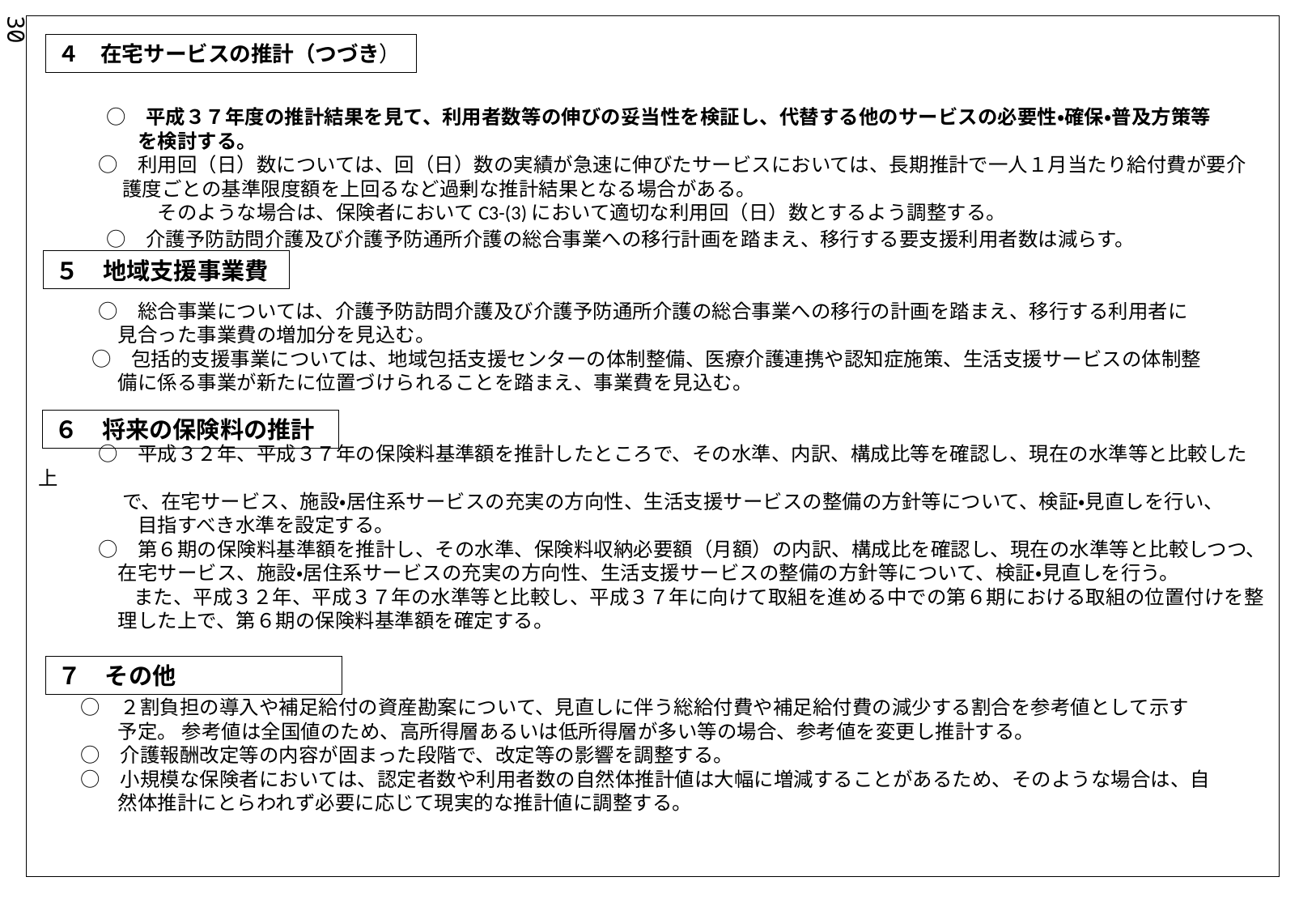

30
# ○　平成３７年度の推計結果を見て、利用者数等の伸びの妥当性を検証し、代替する他のサービスの必要性・確保・普及方策等 　　　　　を検討する。 　　　○　利用回（日）数については、回（日）数の実績が急速に伸びたサービスにおいては、長期推計で一人１月当たり給付費が要介 　　　　 護度ごとの基準限度額を上回るなど過剰な推計結果となる場合がある。 　　　　　　そのような場合は、保険者においてC3-(3)において適切な利用回（日）数とするよう調整する。 　　　○　介護予防訪問介護及び介護予防通所介護の総合事業への移行計画を踏まえ、移行する要支援利用者数は減らす。 　　　○　総合事業については、介護予防訪問介護及び介護予防通所介護の総合事業への移行の計画を踏まえ、移行する利用者に 　　　　見合った事業費の増加分を見込む。 　　   ○　包括的支援事業については、地域包括支援センターの体制整備、医療介護連携や認知症施策、生活支援サービスの体制整 　　　　備に係る事業が新たに位置づけられることを踏まえ、事業費を見込む。 　　　○　平成３２年、平成３７年の保険料基準額を推計したところで、その水準、内訳、構成比等を確認し、現在の水準等と比較した上 　　　　 で、在宅サービス、施設・居住系サービスの充実の方向性、生活支援サービスの整備の方針等について、検証・見直しを行い、 　　　　　目指すべき水準を設定する。 　　　○　第６期の保険料基準額を推計し、その水準、保険料収納必要額（月額）の内訳、構成比を確認し、現在の水準等と比較しつつ、 　　　　在宅サービス、施設・居住系サービスの充実の方向性、生活支援サービスの整備の方針等について、検証・見直しを行う。　　　 　　 　       また、平成３２年、平成３７年の水準等と比較し、平成３７年に向けて取組を進める中での第６期における取組の位置付けを整 　　　　理した上で、第６期の保険料基準額を確定する。   　     ○　２割負担の導入や補足給付の資産勘案について、見直しに伴う総給付費や補足給付費の減少する割合を参考値として示す 　　　　予定。 参考値は全国値のため、高所得層あるいは低所得層が多い等の場合、参考値を変更し推計する。 　○　介護報酬改定等の内容が固まった段階で、改定等の影響を調整する。 　     ○　小規模な保険者においては、認定者数や利用者数の自然体推計値は大幅に増減することがあるため、そのような場合は、自 　　　　然体推計にとらわれず必要に応じて現実的な推計値に調整する。
４　在宅サービスの推計（つづき）
５　地域支援事業費
６　将来の保険料の推計
７　その他